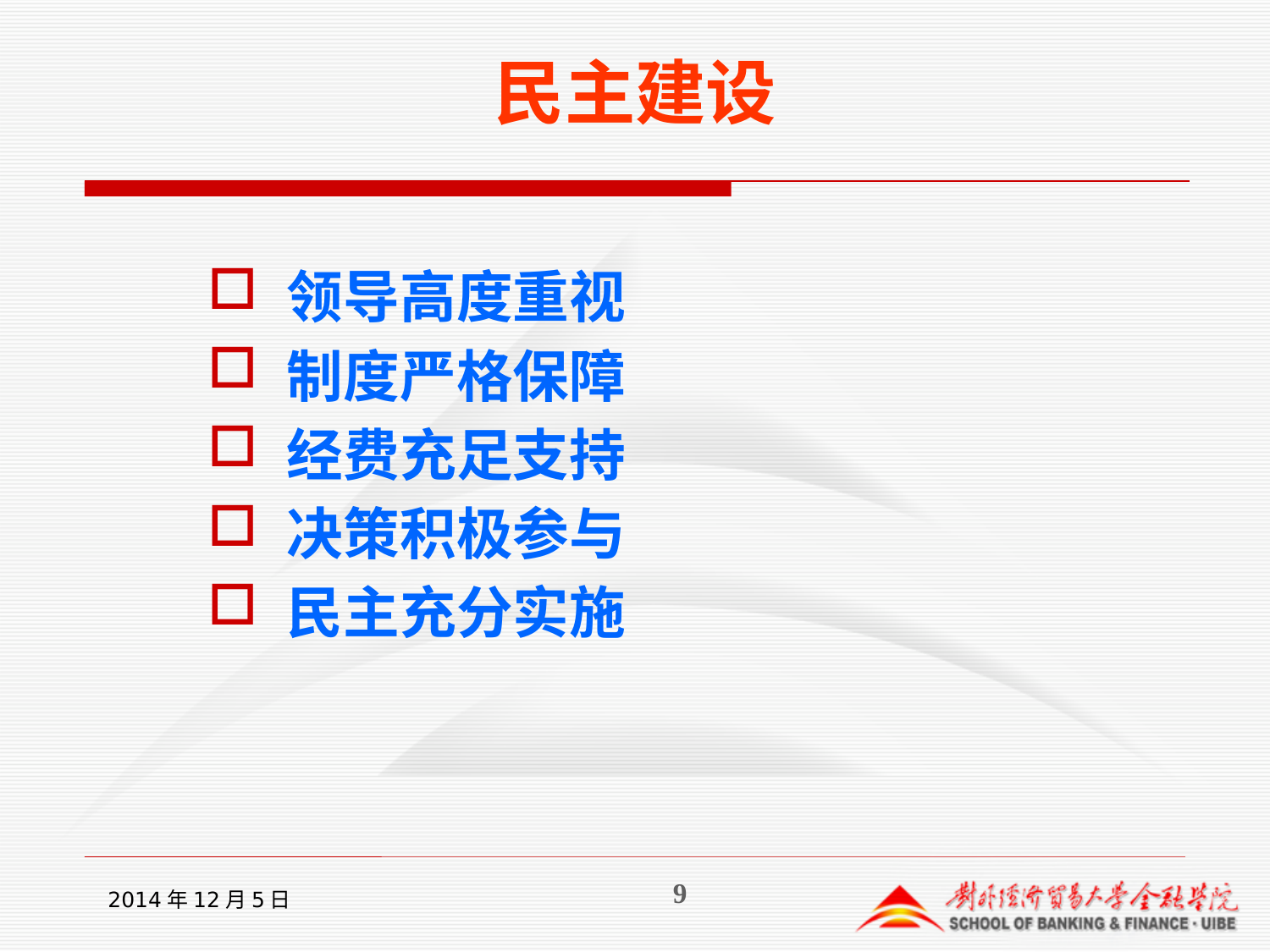

民主建设

领导高度重视
制度严格保障
经费充足支持
决策积极参与
民主充分实施

2014年12月5日